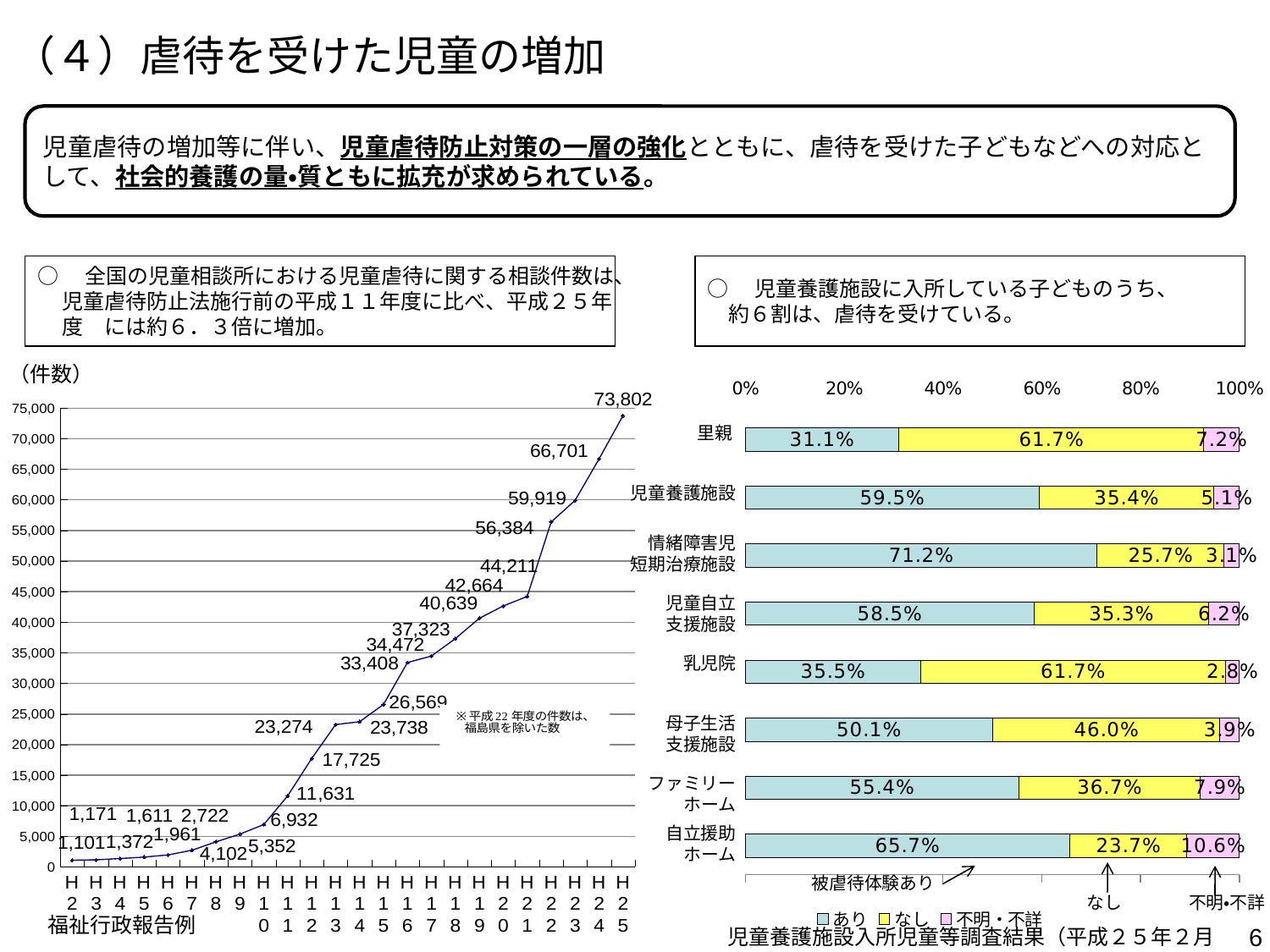

（４）虐待を受けた児童の増加
児童虐待の増加等に伴い、児童虐待防止対策の一層の強化とともに、虐待を受けた子どもなどへの対応として、社会的養護の量・質ともに拡充が求められている。
○　児童養護施設に入所している子どものうち、
　約６割は、虐待を受けている。
○　全国の児童相談所における児童虐待に関する相談件数は、児童虐待防止法施行前の平成１１年度に比べ、平成２５年度　には約６．３倍に増加。
（件数）

### Chart

| Category | あり | なし | 不明・不詳 |
|---|---|---|---|
| 自立援助ホーム | 0.657 | 0.237 | 0.106 |
| ファミリーホーム | 0.554 | 0.367 | 0.079 |
| 母子生活支援施設 | 0.501 | 0.46 | 0.039 |
| 乳児院 | 0.355 | 0.617 | 0.028 |
| 児童自立支援施設 | 0.585 | 0.353 | 0.062 |
| 情緒障害児短期治療施設 | 0.712 | 0.257 | 0.031 |
| 児童養護施設 | 0.595 | 0.354 | 0.051 |
| 里親 | 0.311 | 0.617 | 0.072 |

### Chart

| Category |  |
|---|---|
| H2 | 1101.0 |
| H3 | 1171.0 |
| H4 | 1372.0 |
| H5 | 1611.0 |
| H6 | 1961.0 |
| H7 | 2722.0 |
| H8 | 4102.0 |
| H9 | 5352.0 |
| H10 | 6932.0 |
| H11 | 11631.0 |
| H12 | 17725.0 |
| H13 | 23274.0 |
| H14 | 23738.0 |
| H15 | 26569.0 |
| H16 | 33408.0 |
| H17 | 34472.0 |
| H18 | 37323.0 |
| H19 | 40639.0 |
| H20 | 42664.0 |
| H21 | 44211.0 |
| H22 | 56384.0 |
| H23 | 59919.0 |
| H24 | 66701.0 |
| H25 | 73765.0 |
里親
児童養護施設
情緒障害児
短期治療施設
児童自立
支援施設
乳児院
母子生活
支援施設
ファミリー
ホーム
自立援助
ホーム
被虐待体験あり
なし
不明・不詳
福祉行政報告例
6
児童養護施設入所児童等調査結果（平成２５年２月１日）